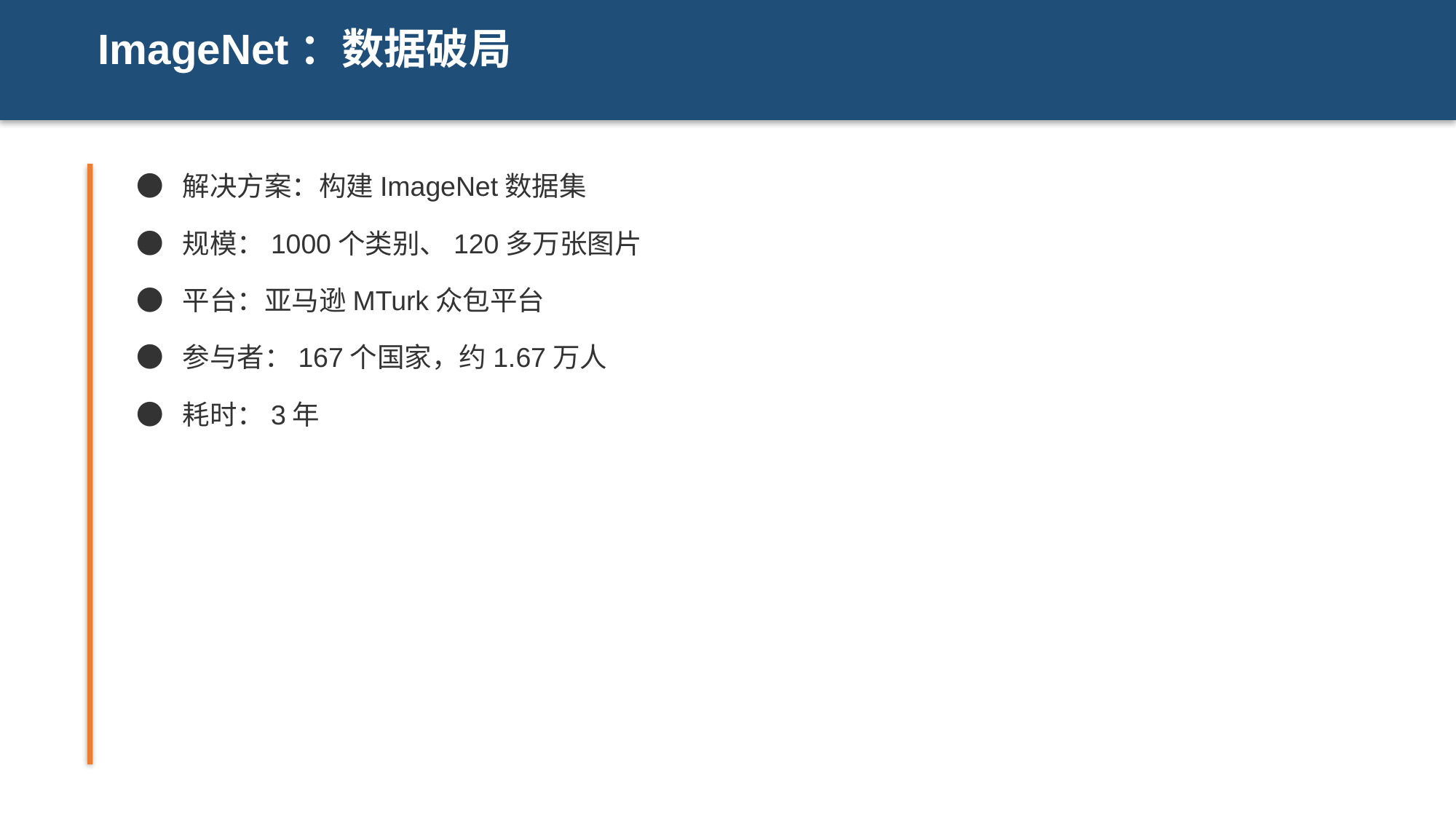

ImageNet：数据破局

●  解决方案：构建ImageNet数据集
●  规模：1000个类别、120多万张图片
●  平台：亚马逊MTurk众包平台
●  参与者：167个国家，约1.67万人
●  耗时：3年